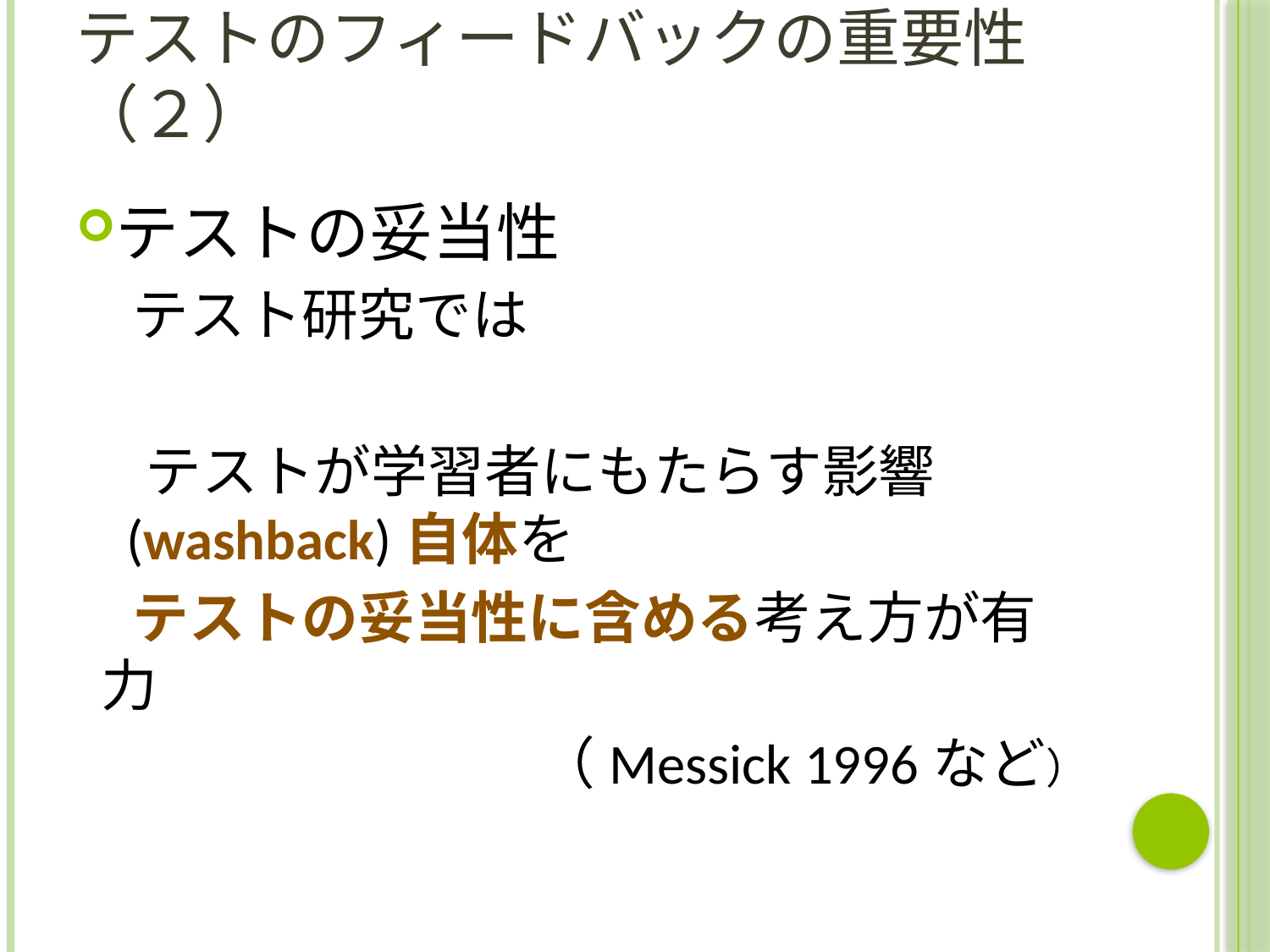

# テストのフィードバックの重要性（２）
テストの妥当性
　テスト研究では

　 テストが学習者にもたらす影響(washback)自体を
　テストの妥当性に含める考え方が有力
				（Messick 1996など）